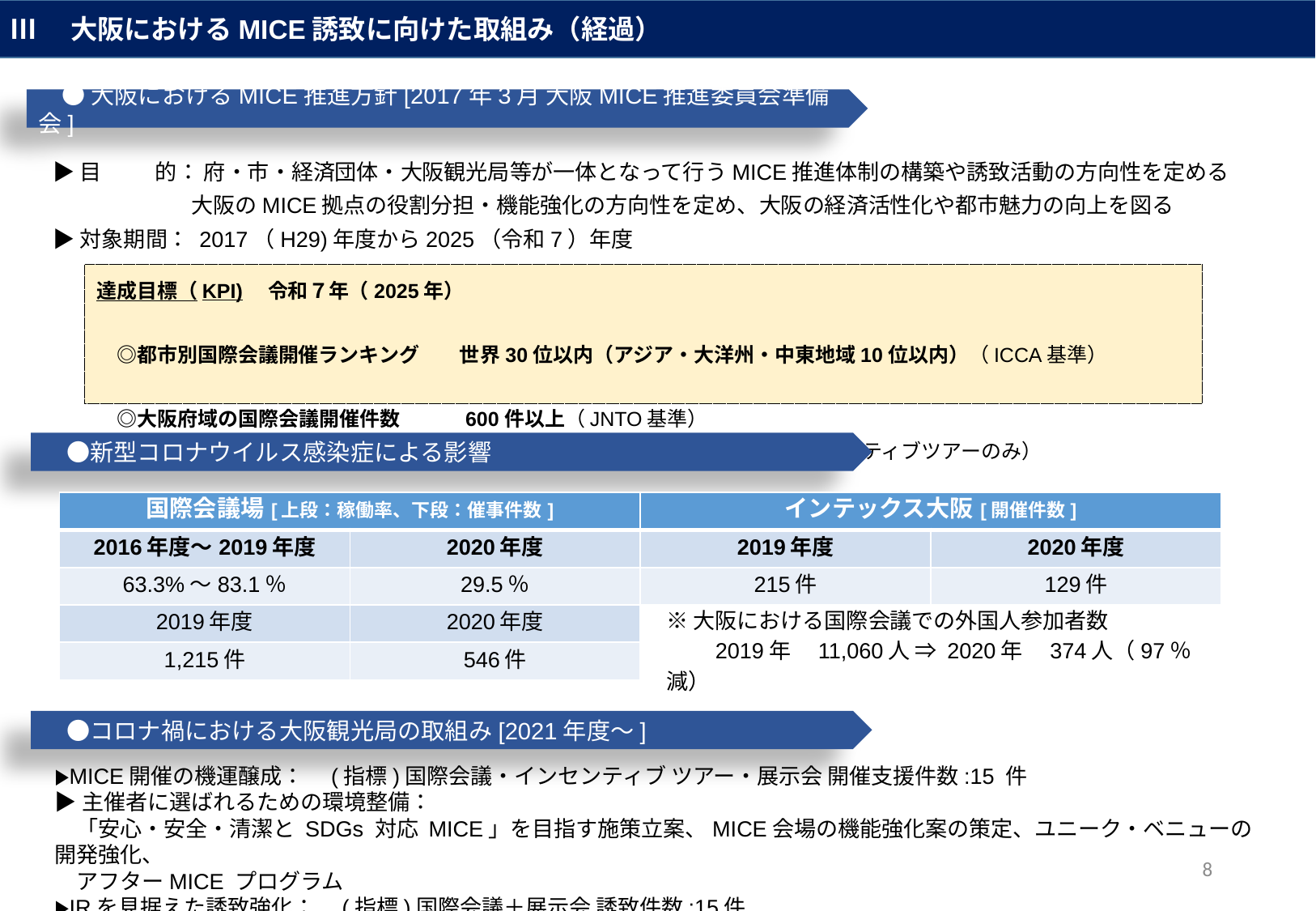

Ⅲ　大阪におけるMICE誘致に向けた取組み（経過）
　● 大阪におけるMICE推進方針[2017年3月 大阪MICE推進委員会準備会]
▶目　　  的： 府・市・経済団体・大阪観光局等が一体となって行うMICE推進体制の構築や誘致活動の方向性を定める
　　　　　      大阪のMICE拠点の役割分担・機能強化の方向性を定め、大阪の経済活性化や都市魅力の向上を図る
▶対象期間： 2017（H29)年度から2025（令和7）年度
達成目標（KPI)　令和７年（2025年）
　◎都市別国際会議開催ランキング　　世界30位以内（アジア・大洋州・中東地域10位以内）（ICCA基準）
　◎大阪府域の国際会議開催件数　　　600件以上（JNTO基準）
　◎経済波及効果　　　　  　　　　　　　　 400億円以上　（国際会議、インセンティブツアーのみ）
　●新型コロナウイルス感染症による影響
| 国際会議場[上段：稼働率、下段：催事件数] |  | インテックス大阪[開催件数] |  |
| --- | --- | --- | --- |
| 2016年度～2019年度 | 2020年度 | 2019年度 | 2020年度 |
| 63.3%～83.1％ | 29.5％ | 215件 | 129件 |
| 2019年度 | 2020年度 |  |  |
| 1,215件 | 546件 |  |  |
※大阪における国際会議での外国人参加者数
　　2019年　11,060人 ⇒ 2020年　374人（97％減）
　●コロナ禍における大阪観光局の取組み[2021年度～]
▶MICE開催の機運醸成：　(指標)国際会議・インセンティブ ツアー・展示会 開催支援件数:15 件
▶主催者に選ばれるための環境整備：
　「安心・安全・清潔と SDGs 対応 MICE」を目指す施策立案、MICE会場の機能強化案の策定、ユニーク・ベニューの開発強化、
　アフターMICE プログラム
▶IRを見据えた誘致強化：　(指標)国際会議＋展示会 誘致件数:15件

8